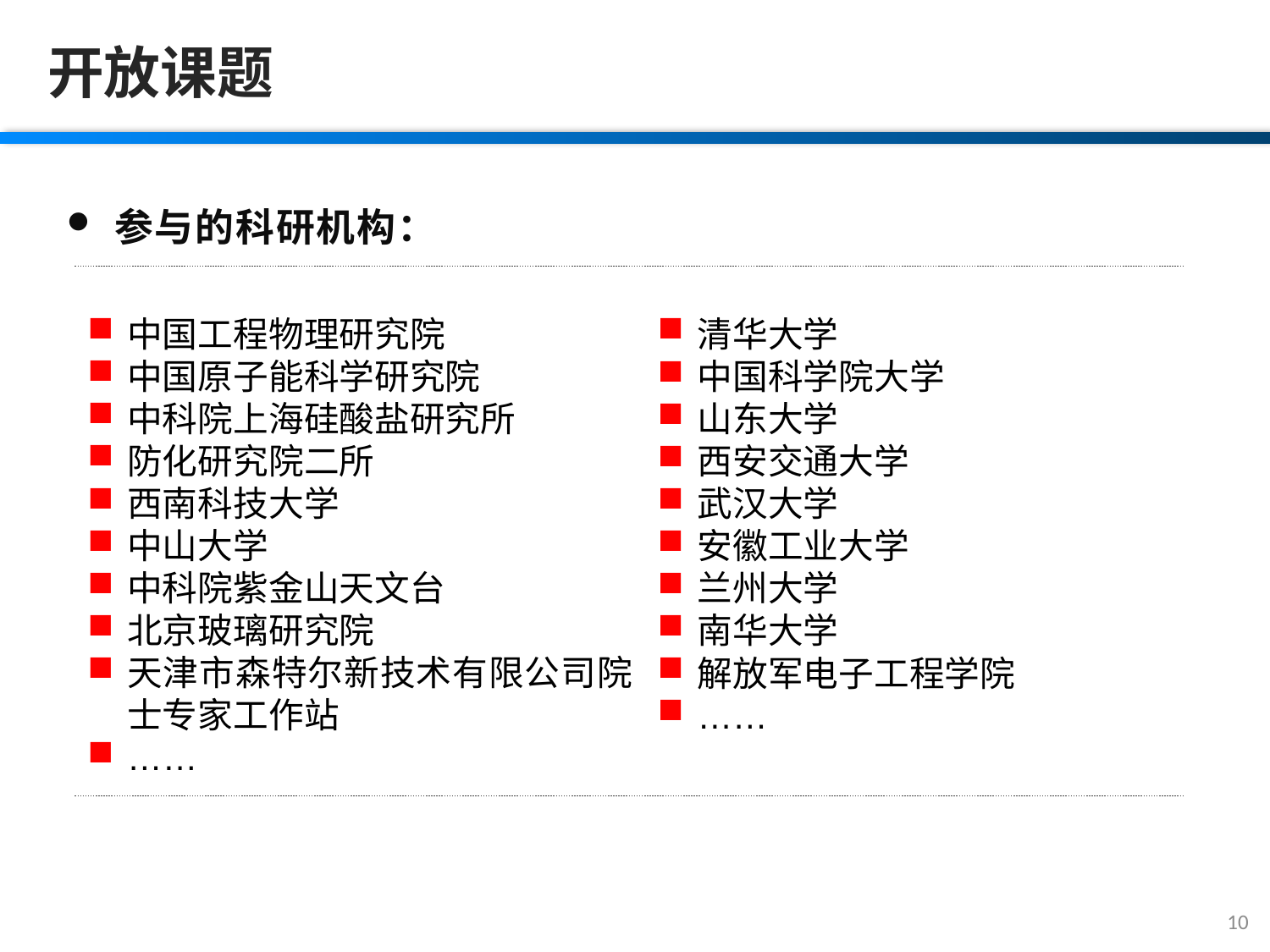

开放课题

参与的科研机构：
中国工程物理研究院
中国原子能科学研究院
中科院上海硅酸盐研究所
防化研究院二所
西南科技大学
中山大学
中科院紫金山天文台
北京玻璃研究院
天津市森特尔新技术有限公司院士专家工作站
……

清华大学
中国科学院大学
山东大学
西安交通大学
武汉大学
安徽工业大学
兰州大学
南华大学
解放军电子工程学院
……

10